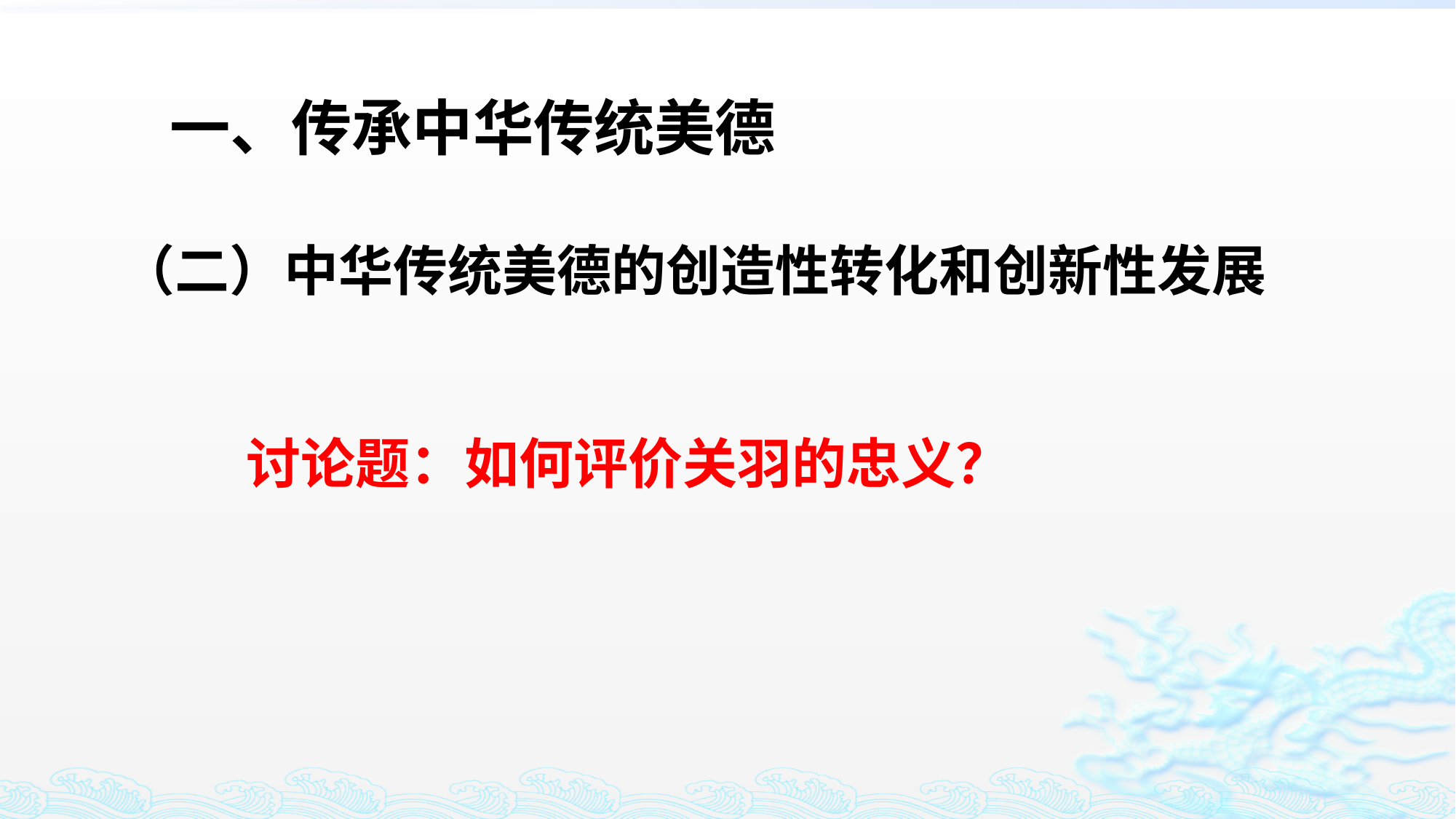

一、传承中华传统美德
（二）中华传统美德的创造性转化和创新性发展
讨论题：如何评价关羽的忠义？